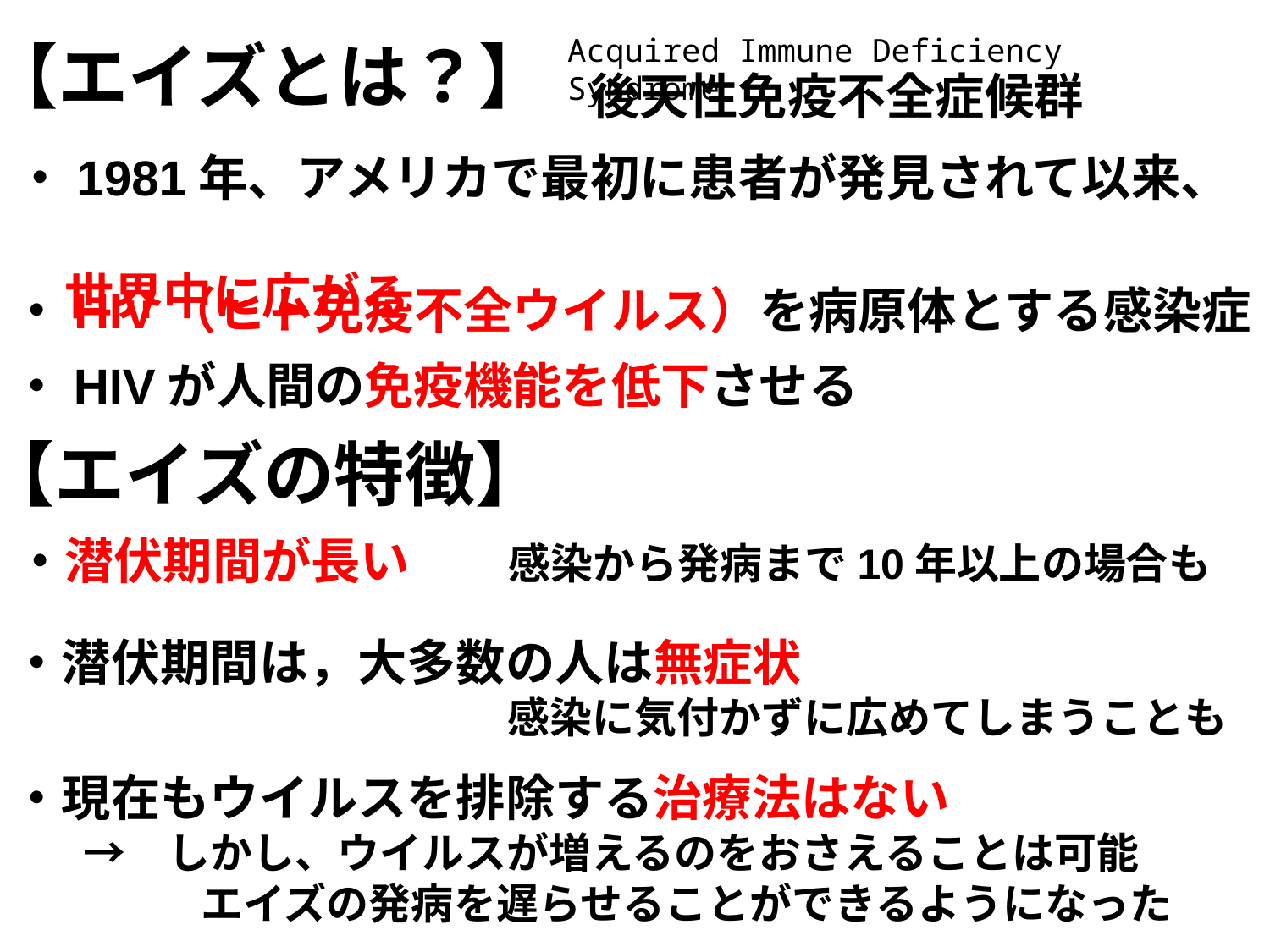

Acquired Immune Deficiency Syndrome
【エイズとは？】
後天性免疫不全症候群
・1981年、アメリカで最初に患者が発見されて以来、
　世界中に広がる
・HIV（ヒト免疫不全ウイルス）を病原体とする感染症
・HIVが人間の免疫機能を低下させる
【エイズの特徴】
・潜伏期間が長い　　感染から発病まで10年以上の場合も
・潜伏期間は，大多数の人は無症状
　　　　　　　　　　　　　　感染に気付かずに広めてしまうことも
・現在もウイルスを排除する治療法はない
　　→　しかし、ウイルスが増えるのをおさえることは可能
　　　  　エイズの発病を遅らせることができるようになった